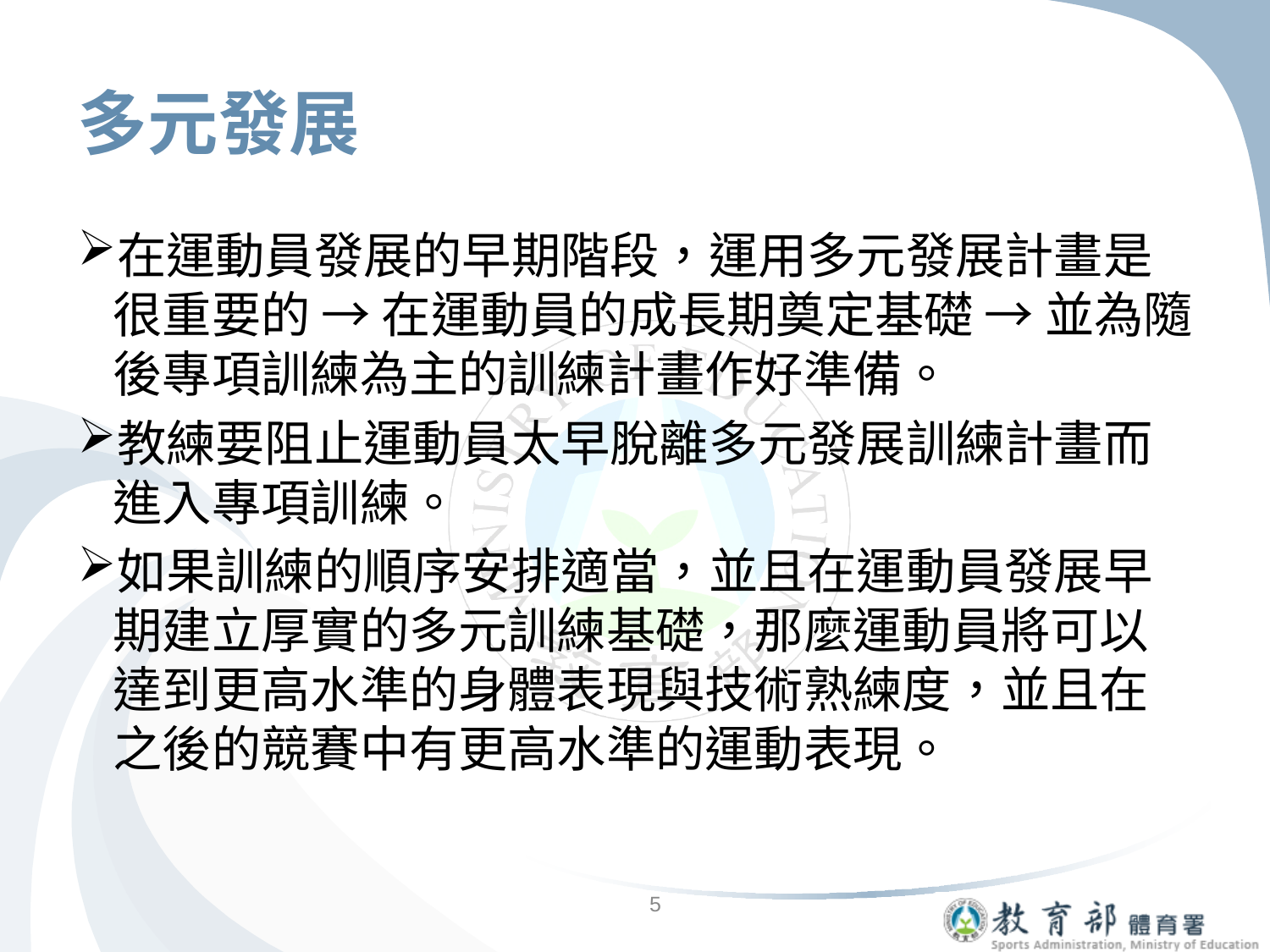

# 多元發展
在運動員發展的早期階段，運用多元發展計畫是很重要的 → 在運動員的成長期奠定基礎 → 並為隨後專項訓練為主的訓練計畫作好準備。
教練要阻止運動員太早脫離多元發展訓練計畫而進入專項訓練。
如果訓練的順序安排適當，並且在運動員發展早期建立厚實的多元訓練基礎，那麼運動員將可以達到更高水準的身體表現與技術熟練度，並且在之後的競賽中有更高水準的運動表現。

5